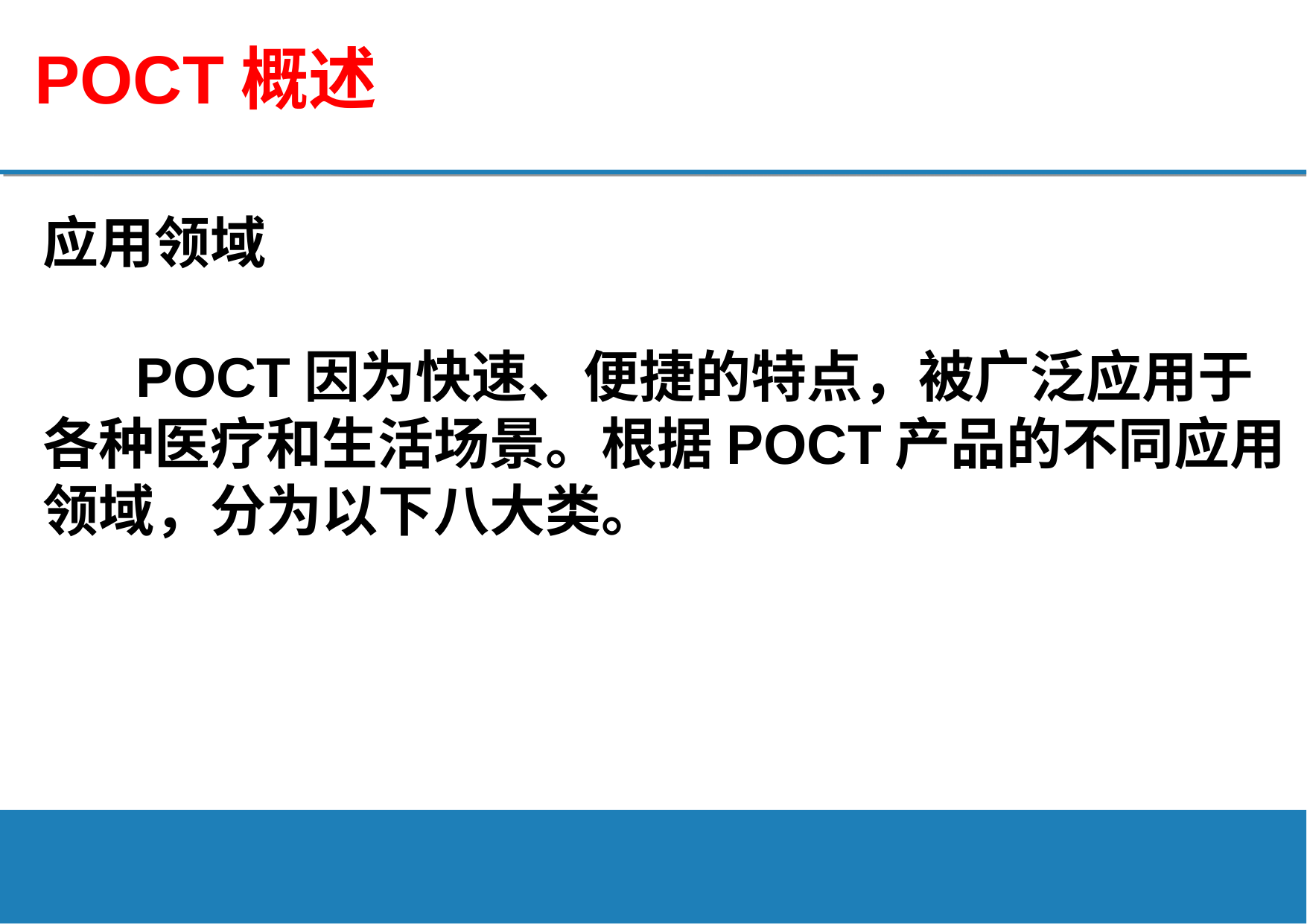

POCT概述
应用领域

      POCT因为快速、便捷的特点，被广泛应用于各种医疗和生活场景。根据POCT产品的不同应用领域，分为以下八大类。